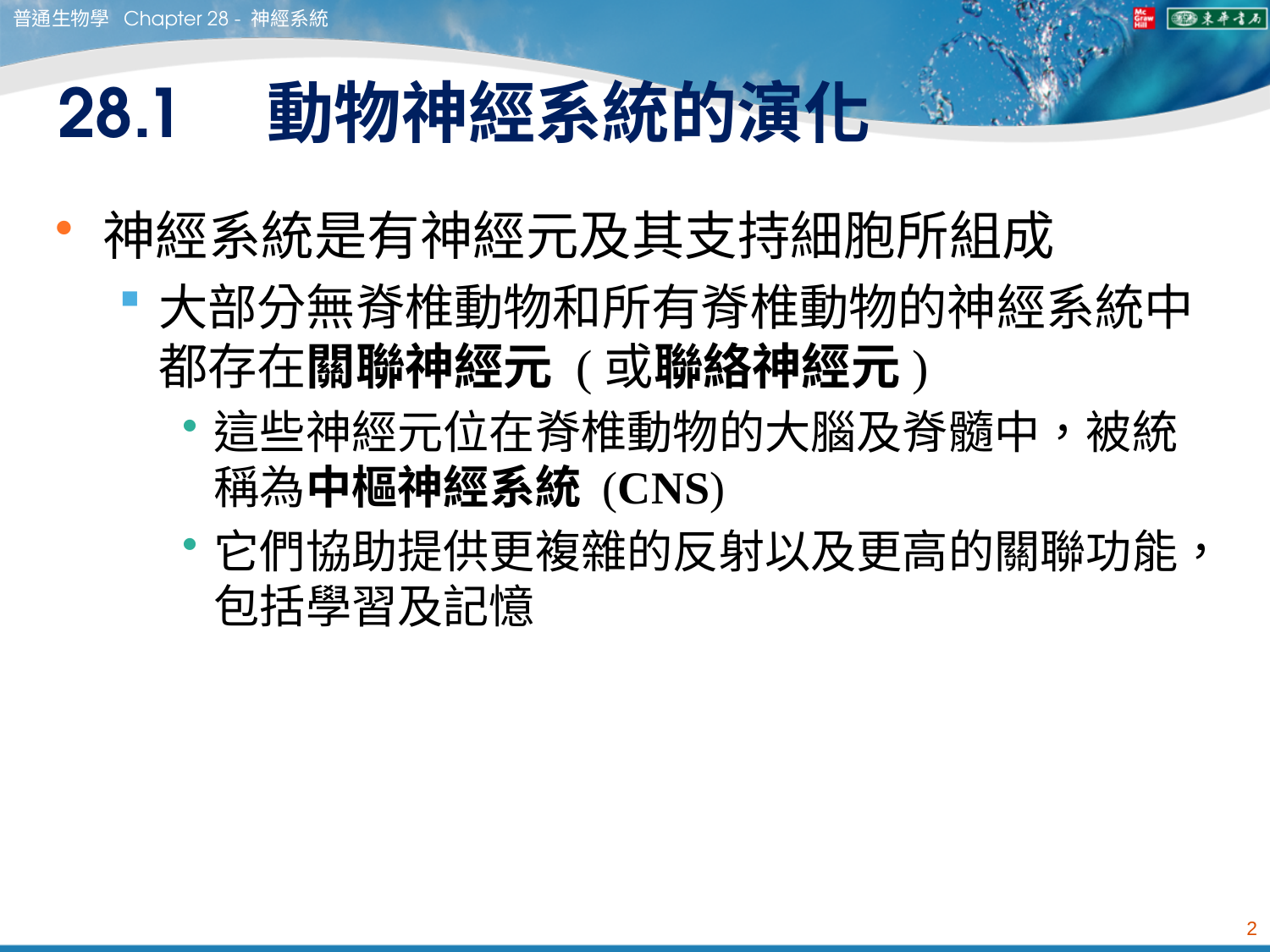

普通生物學  Chapter 28 - 神經系統
# 28.1　動物神經系統的演化
神經系統是有神經元及其支持細胞所組成
大部分無脊椎動物和所有脊椎動物的神經系統中都存在關聯神經元 (或聯絡神經元)
這些神經元位在脊椎動物的大腦及脊髓中，被統稱為中樞神經系統 (CNS)
它們協助提供更複雜的反射以及更高的關聯功能，包括學習及記憶
2